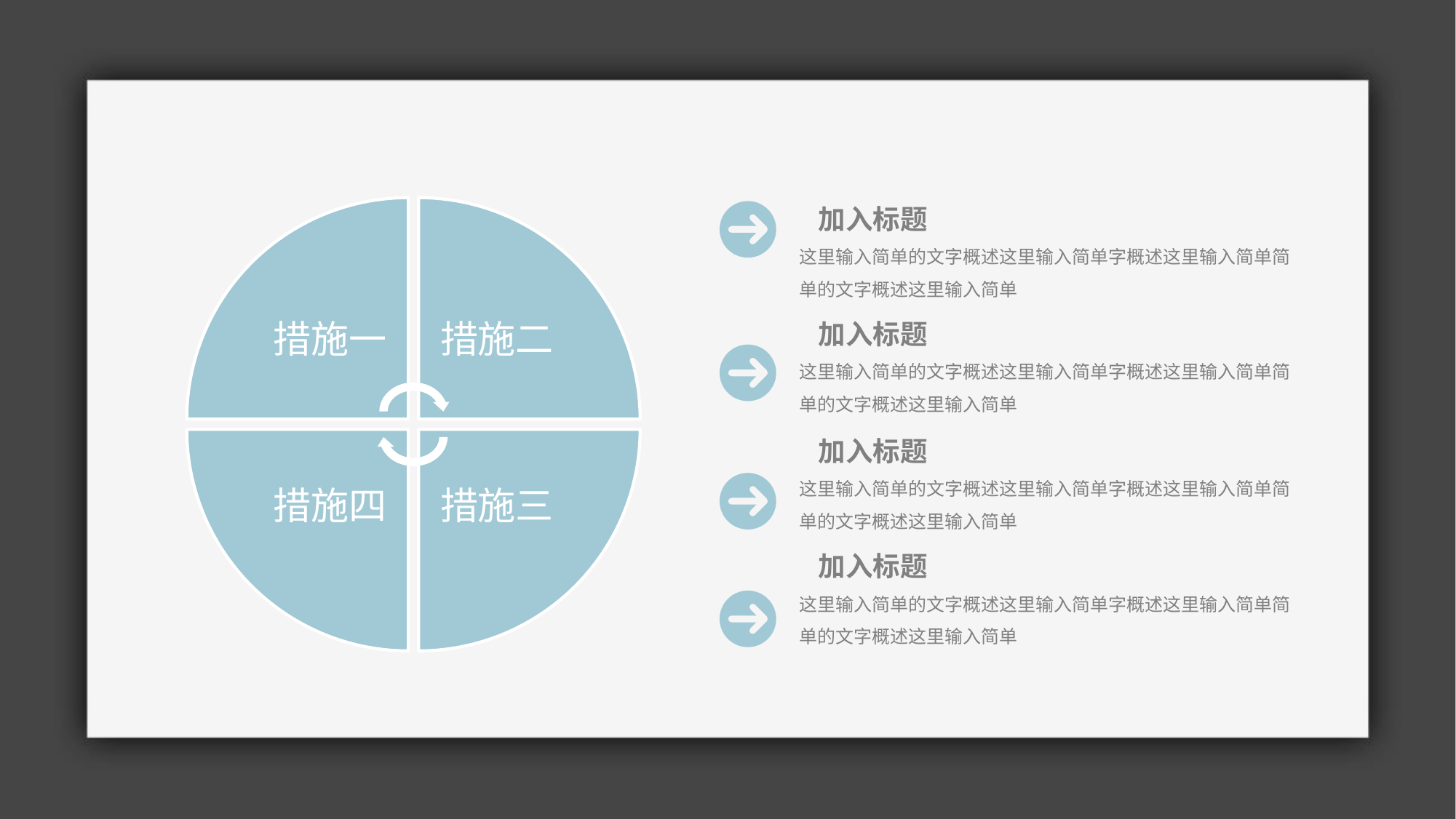

措施一
措施二
措施三
措施四
加入标题

这里输入简单的文字概述这里输入简单字概述这里输入简单简单的文字概述这里输入简单
加入标题
这里输入简单的文字概述这里输入简单字概述这里输入简单简单的文字概述这里输入简单

加入标题
这里输入简单的文字概述这里输入简单字概述这里输入简单简单的文字概述这里输入简单

加入标题
这里输入简单的文字概述这里输入简单字概述这里输入简单简单的文字概述这里输入简单